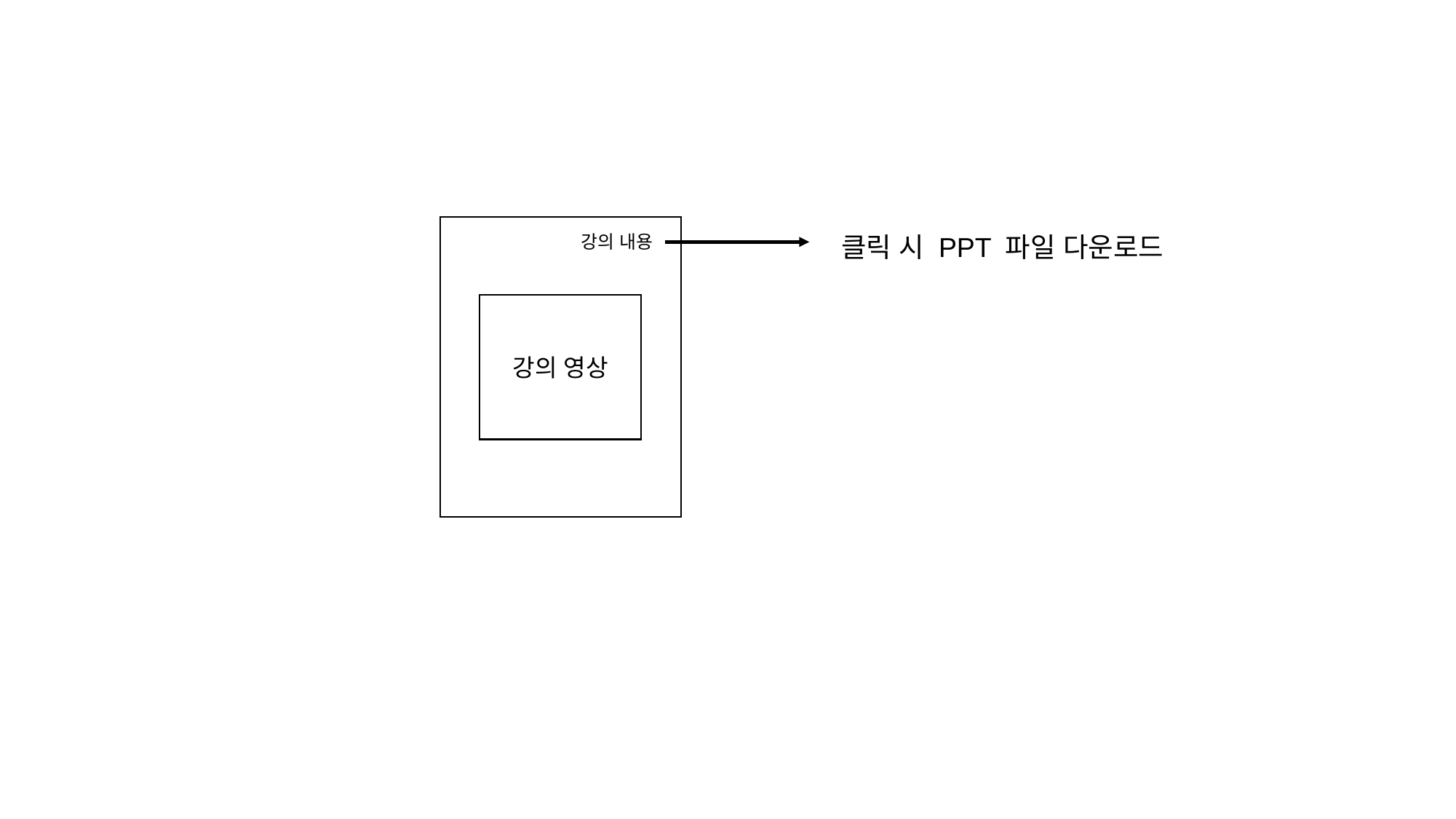

강의 내용
클릭 시 PPT 파일 다운로드
강의 영상